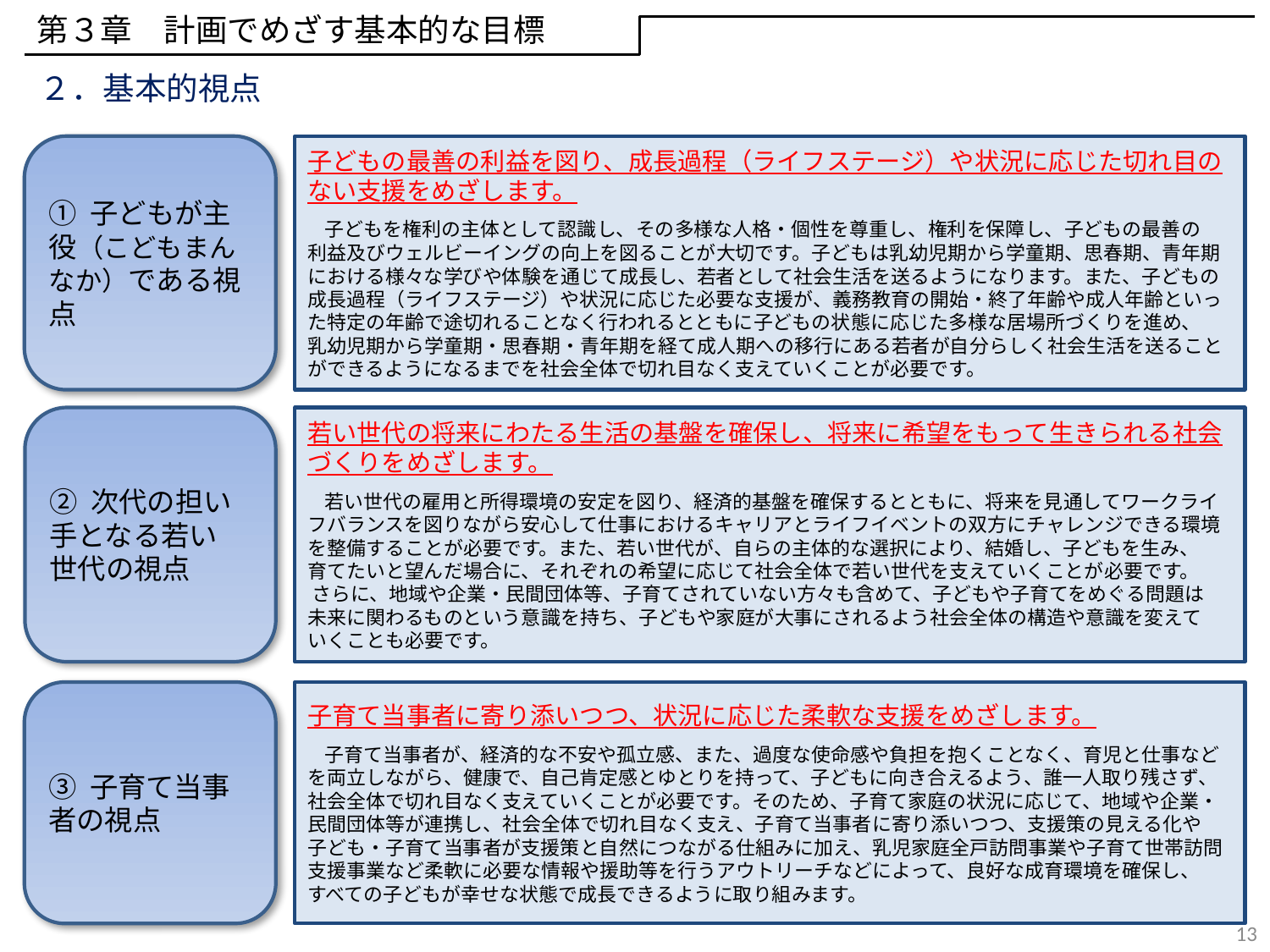

第３章　計画でめざす基本的な目標
２．基本的視点
子どもの最善の利益を図り、成長過程（ライフステージ）や状況に応じた切れ目のない支援をめざします。

　子どもを権利の主体として認識し、その多様な人格・個性を尊重し、権利を保障し、子どもの最善の
利益及びウェルビーイングの向上を図ることが大切です。子どもは乳幼児期から学童期、思春期、青年期における様々な学びや体験を通じて成長し、若者として社会生活を送るようになります。また、子どもの成長過程（ライフステージ）や状況に応じた必要な支援が、義務教育の開始・終了年齢や成人年齢といった特定の年齢で途切れることなく行われるとともに子どもの状態に応じた多様な居場所づくりを進め、
乳幼児期から学童期・思春期・青年期を経て成人期への移行にある若者が自分らしく社会生活を送ることができるようになるまでを社会全体で切れ目なく支えていくことが必要です。
① 子どもが主役（こどもまんなか）である視点
若い世代の将来にわたる生活の基盤を確保し、将来に希望をもって生きられる社会づくりをめざします。

　若い世代の雇用と所得環境の安定を図り、経済的基盤を確保するとともに、将来を見通してワークライフバランスを図りながら安心して仕事におけるキャリアとライフイベントの双方にチャレンジできる環境を整備することが必要です。また、若い世代が、自らの主体的な選択により、結婚し、子どもを生み、
育てたいと望んだ場合に、それぞれの希望に応じて社会全体で若い世代を支えていくことが必要です。
 さらに、地域や企業・民間団体等、子育てされていない方々も含めて、子どもや子育てをめぐる問題は
未来に関わるものという意識を持ち、子どもや家庭が大事にされるよう社会全体の構造や意識を変えて
いくことも必要です。
② 次代の担い手となる若い
世代の視点
③ 子育て当事者の視点
子育て当事者に寄り添いつつ、状況に応じた柔軟な支援をめざします。

　子育て当事者が、経済的な不安や孤立感、また、過度な使命感や負担を抱くことなく、育児と仕事などを両立しながら、健康で、自己肯定感とゆとりを持って、子どもに向き合えるよう、誰一人取り残さず、社会全体で切れ目なく支えていくことが必要です。そのため、子育て家庭の状況に応じて、地域や企業・民間団体等が連携し、社会全体で切れ目なく支え、子育て当事者に寄り添いつつ、支援策の見える化や
子ども・子育て当事者が支援策と自然につながる仕組みに加え、乳児家庭全戸訪問事業や子育て世帯訪問支援事業など柔軟に必要な情報や援助等を行うアウトリーチなどによって、良好な成育環境を確保し、
すべての子どもが幸せな状態で成長できるように取り組みます。
13